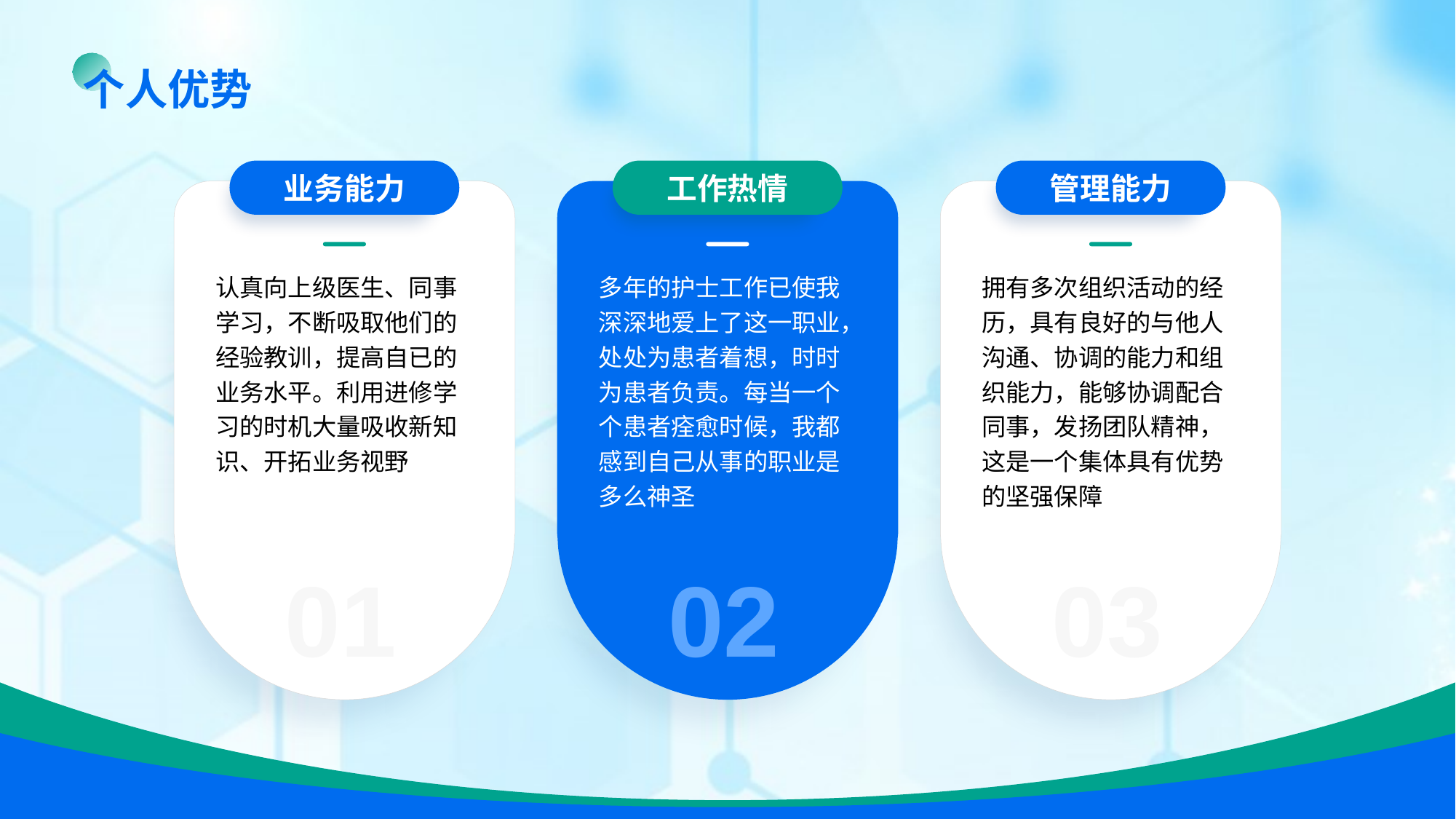

个人优势

业务能力
工作热情
管理能力

认真向上级医生、同事学习，不断吸取他们的经验教训，提高自已的业务水平。利用进修学习的时机大量吸收新知识、开拓业务视野
多年的护士工作已使我深深地爱上了这一职业，处处为患者着想，时时为患者负责。每当一个个患者痊愈时候，我都感到自己从事的职业是多么神圣
拥有多次组织活动的经历，具有良好的与他人沟通、协调的能力和组织能力，能够协调配合同事，发扬团队精神，这是一个集体具有优势的坚强保障
01
02
03